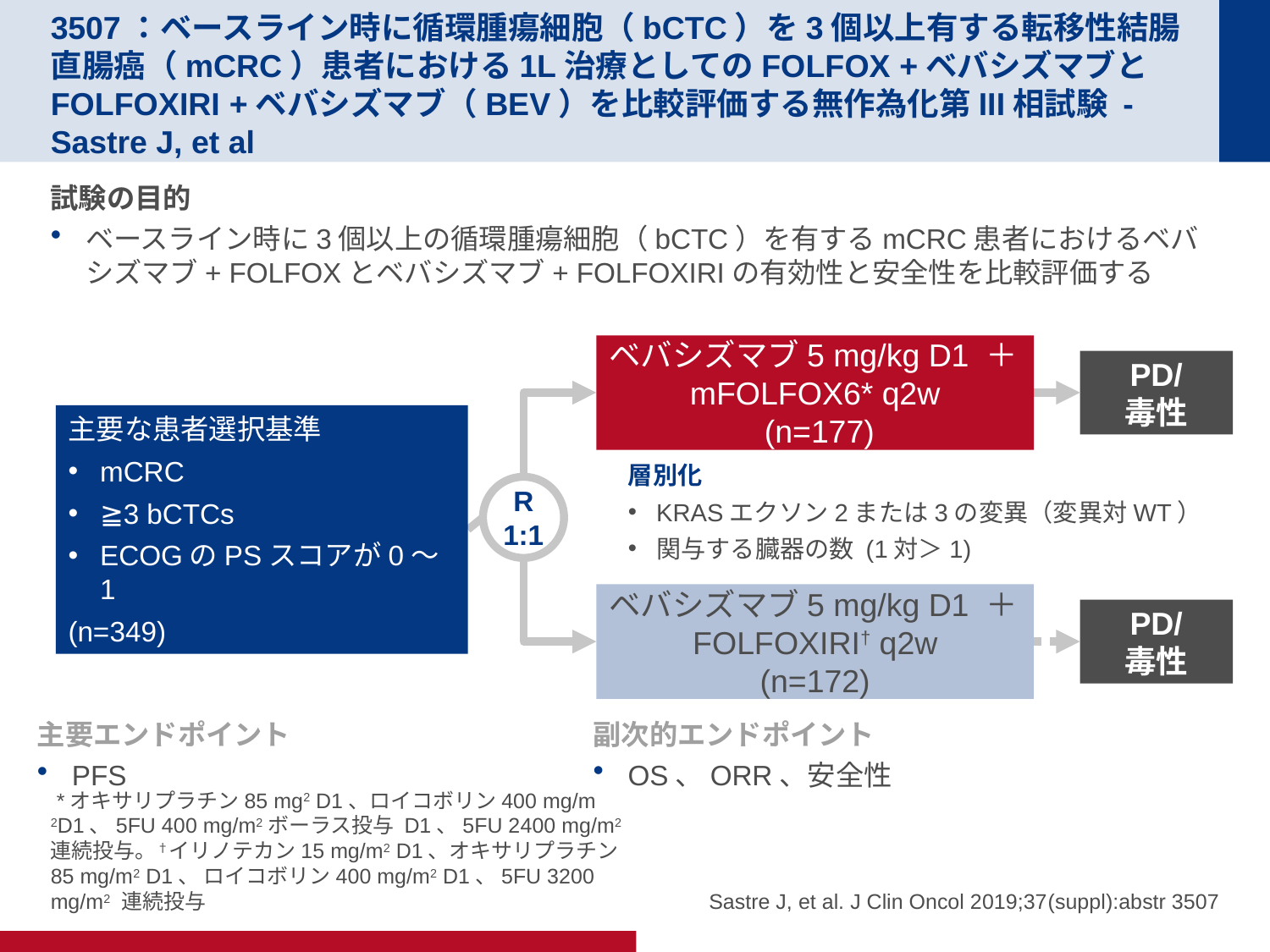

# 3507：ベースライン時に循環腫瘍細胞（bCTC）を3個以上有する転移性結腸直腸癌（mCRC）患者における1L治療としてのFOLFOX +ベバシズマブとFOLFOXIRI +ベバシズマブ（BEV）を比較評価する無作為化第III相試験 - Sastre J, et al
試験の目的
ベースライン時に3個以上の循環腫瘍細胞（bCTC）を有するmCRC患者におけるベバシズマブ+ FOLFOXとベバシズマブ+ FOLFOXIRIの有効性と安全性を比較評価する
ベバシズマブ5 mg/kg D1 ＋mFOLFOX6* q2w
 (n=177)
PD/
毒性
主要な患者選択基準
mCRC
≧3 bCTCs
ECOGのPSスコアが0～1
(n=349)
層別化
KRASエクソン2または3の変異（変異対WT）
関与する臓器の数 (1対＞1)
R
1:1
ベバシズマブ5 mg/kg D1 ＋FOLFOXIRI† q2w
(n=172)
PD/
毒性
主要エンドポイント
PFS

副次的エンドポイント
OS、ORR、安全性
 *オキサリプラチン85 mg2 D1、ロイコボリン400 mg/m 2D1、5FU 400 mg/m2ボーラス投与 D1、5FU 2400 mg/m2連続投与。†イリノテカン15 mg/m2 D1、オキサリプラチン85 mg/m2 D1、 ロイコボリン400 mg/m2 D1、5FU 3200 mg/m2 連続投与
Sastre J, et al. J Clin Oncol 2019;37(suppl):abstr 3507